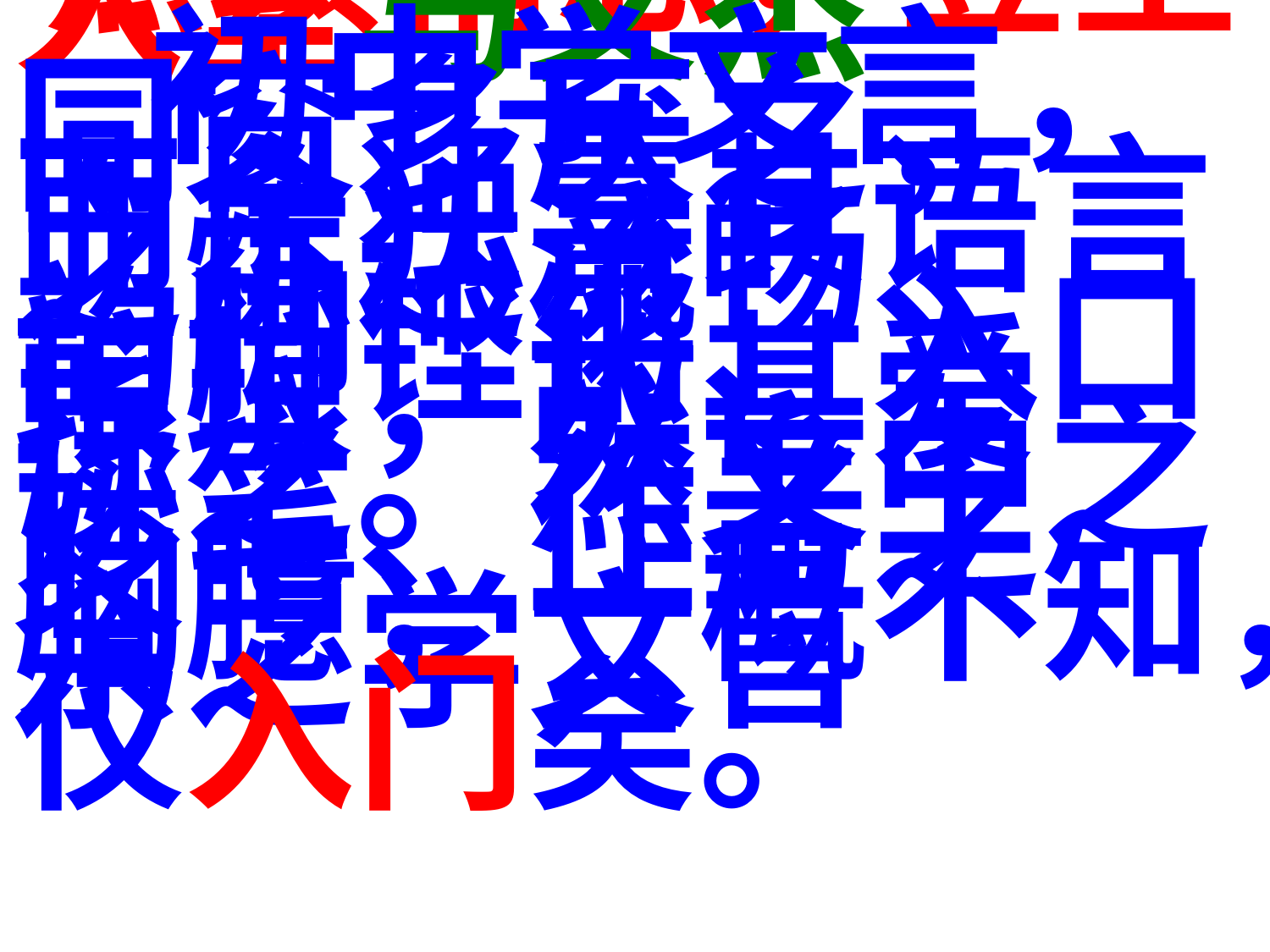

熟读精思，登堂入室马文杰
   初中学文言，同窗多厌之，
而余独喜其语言之炼达流畅、
韵脚铿锵、入口琅琅，故甚爱
读之。然文中之妙笔、作者之
胸臆，一概不知，余之学文言
仅入门矣。